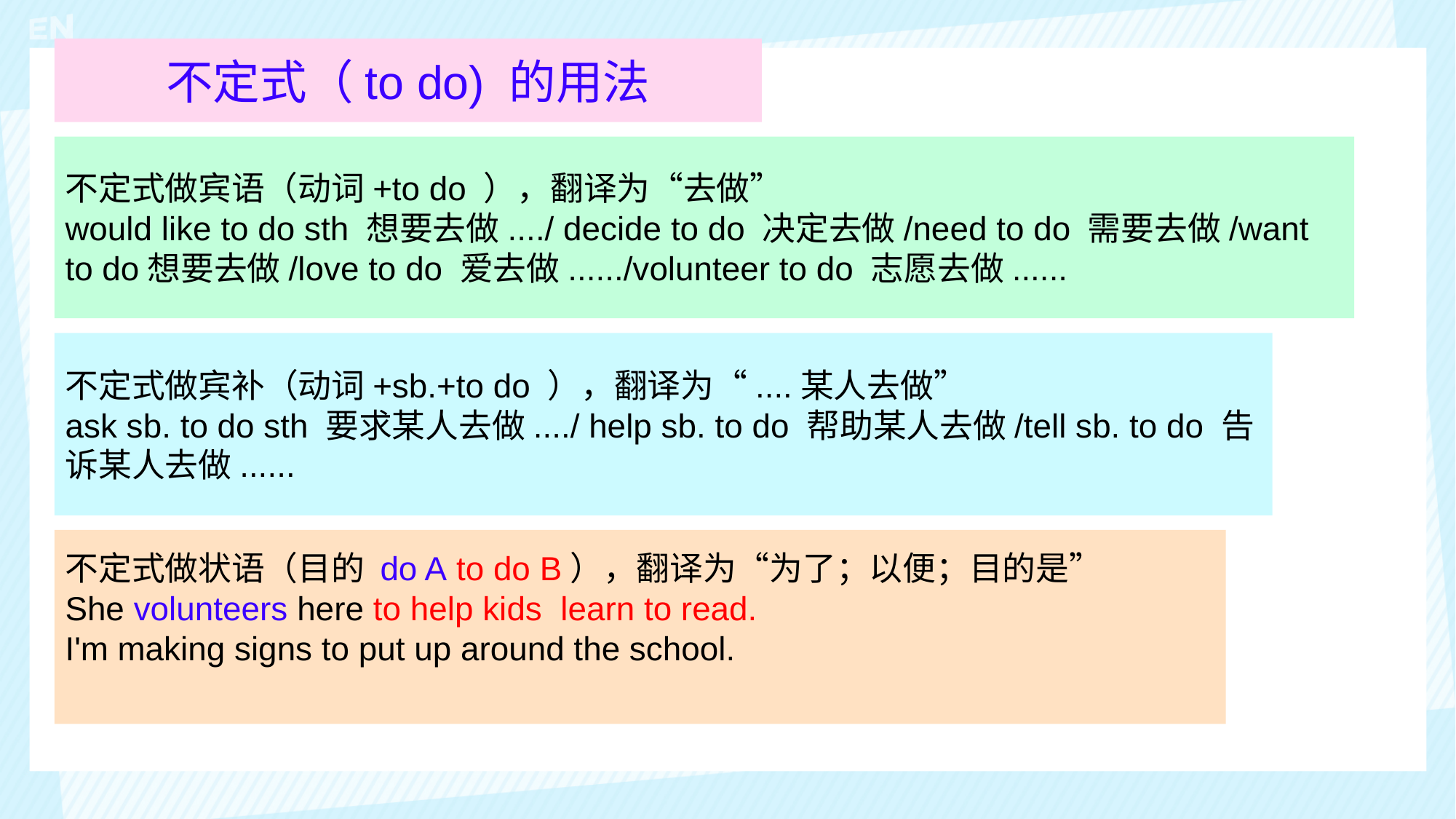

不定式（to do) 的用法
不定式做宾语（动词+to do ），翻译为“去做”
would like to do sth 想要去做..../ decide to do 决定去做/need to do 需要去做/want to do想要去做/love to do 爱去做....../volunteer to do 志愿去做......
不定式做宾补（动词+sb.+to do ），翻译为“....某人去做”
ask sb. to do sth 要求某人去做..../ help sb. to do 帮助某人去做/tell sb. to do 告诉某人去做......
不定式做状语（目的 do A to do B），翻译为“为了；以便；目的是”
She volunteers here to help kids  learn to read.
I'm making signs to put up around the school.